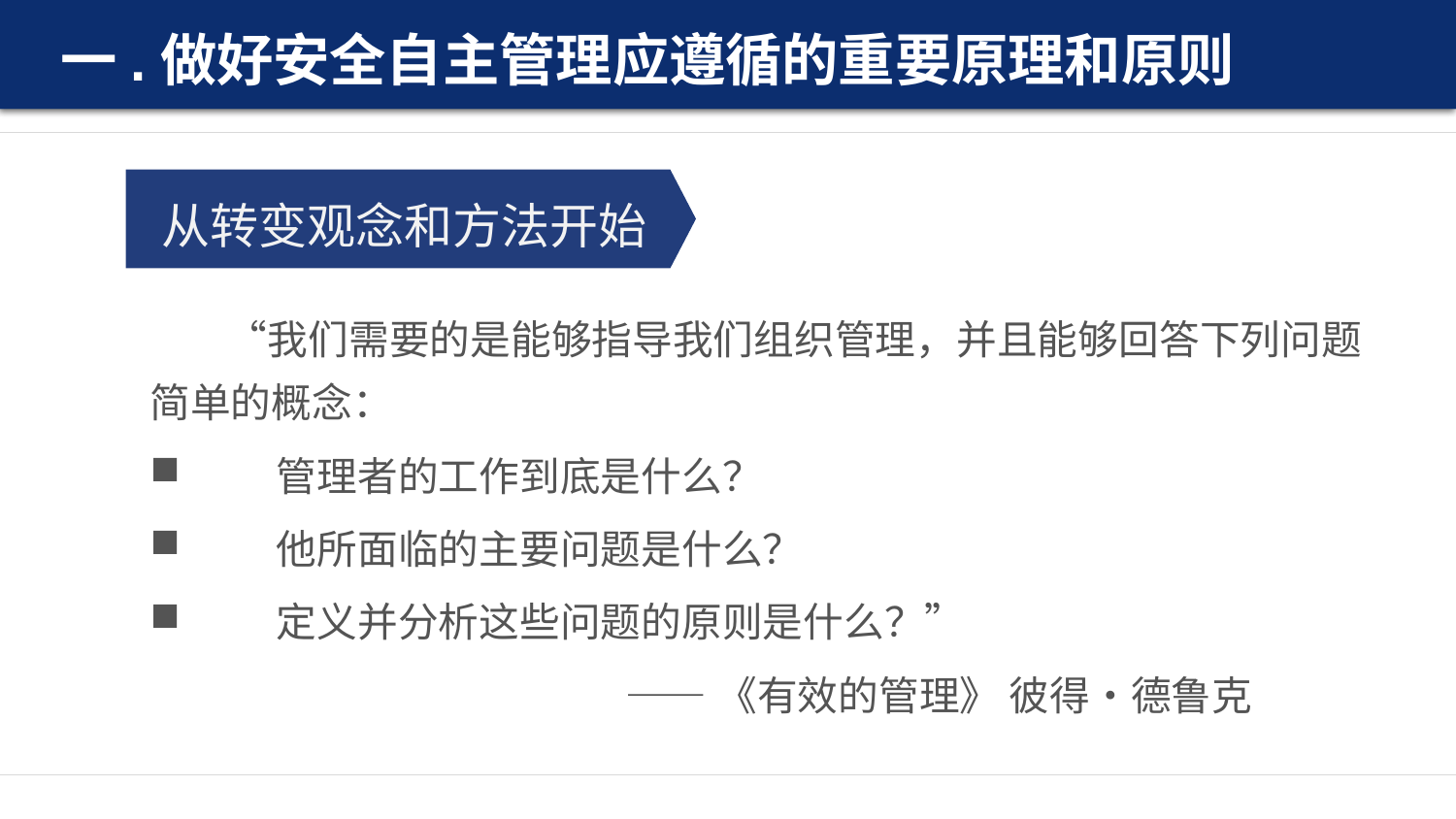

一.做好安全自主管理应遵循的重要原理和原则
从转变观念和方法开始
   　“我们需要的是能够指导我们组织管理，并且能够回答下列问题简单的概念：
　　管理者的工作到底是什么？
　　他所面临的主要问题是什么？
　　定义并分析这些问题的原则是什么？”
                                                     ——《有效的管理》 彼得•德鲁克